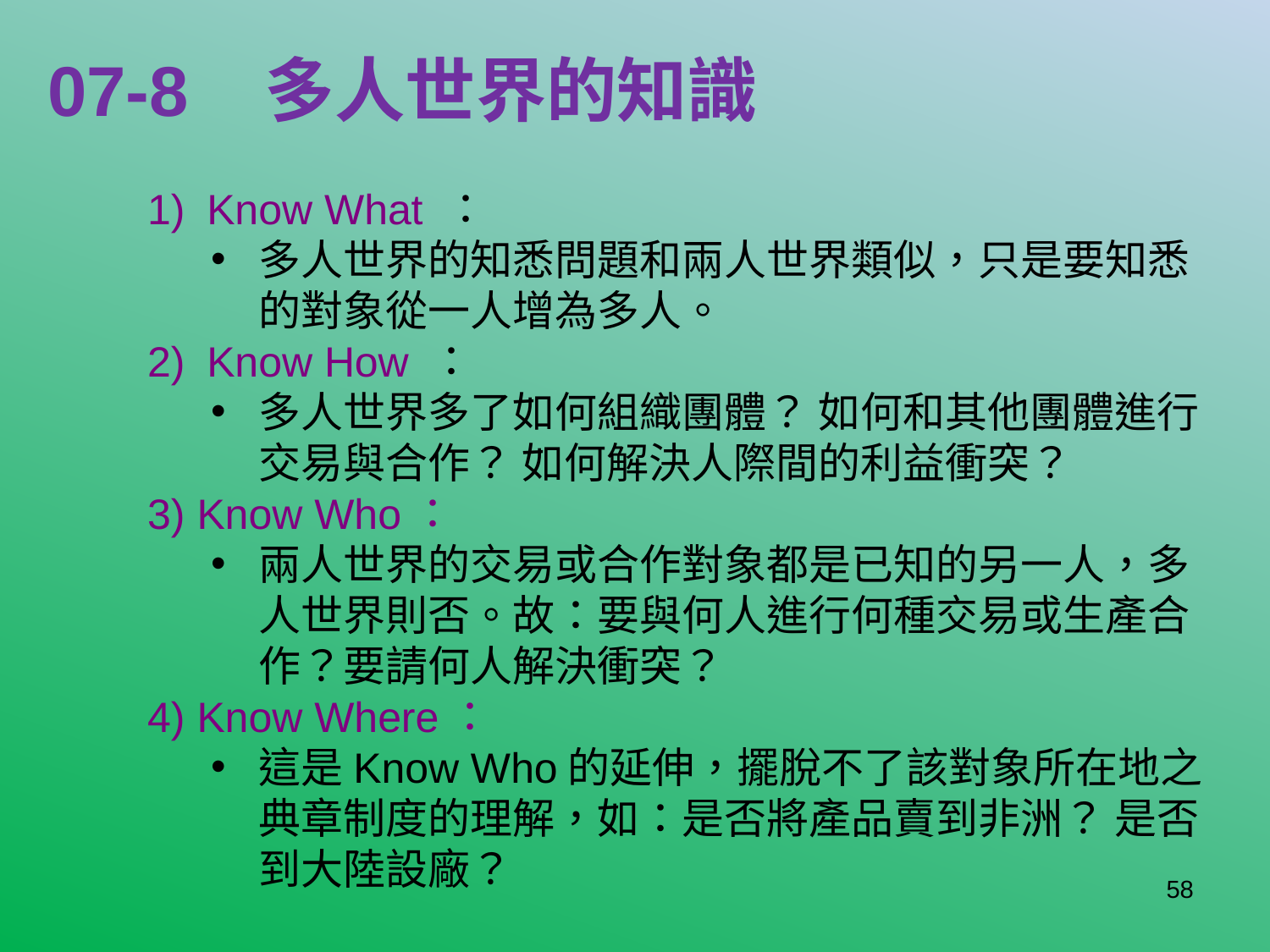

# 07-8   多人世界的知識
 Know What ：
多人世界的知悉問題和兩人世界類似，只是要知悉的對象從一人增為多人。
 Know How ：
多人世界多了如何組織團體？ 如何和其他團體進行交易與合作？ 如何解決人際間的利益衝突？
3) Know Who：
兩人世界的交易或合作對象都是已知的另一人，多人世界則否。故：要與何人進行何種交易或生產合作？要請何人解決衝突？
4) Know Where：
這是Know Who的延伸，擺脫不了該對象所在地之典章制度的理解，如：是否將產品賣到非洲？ 是否到大陸設廠？
58